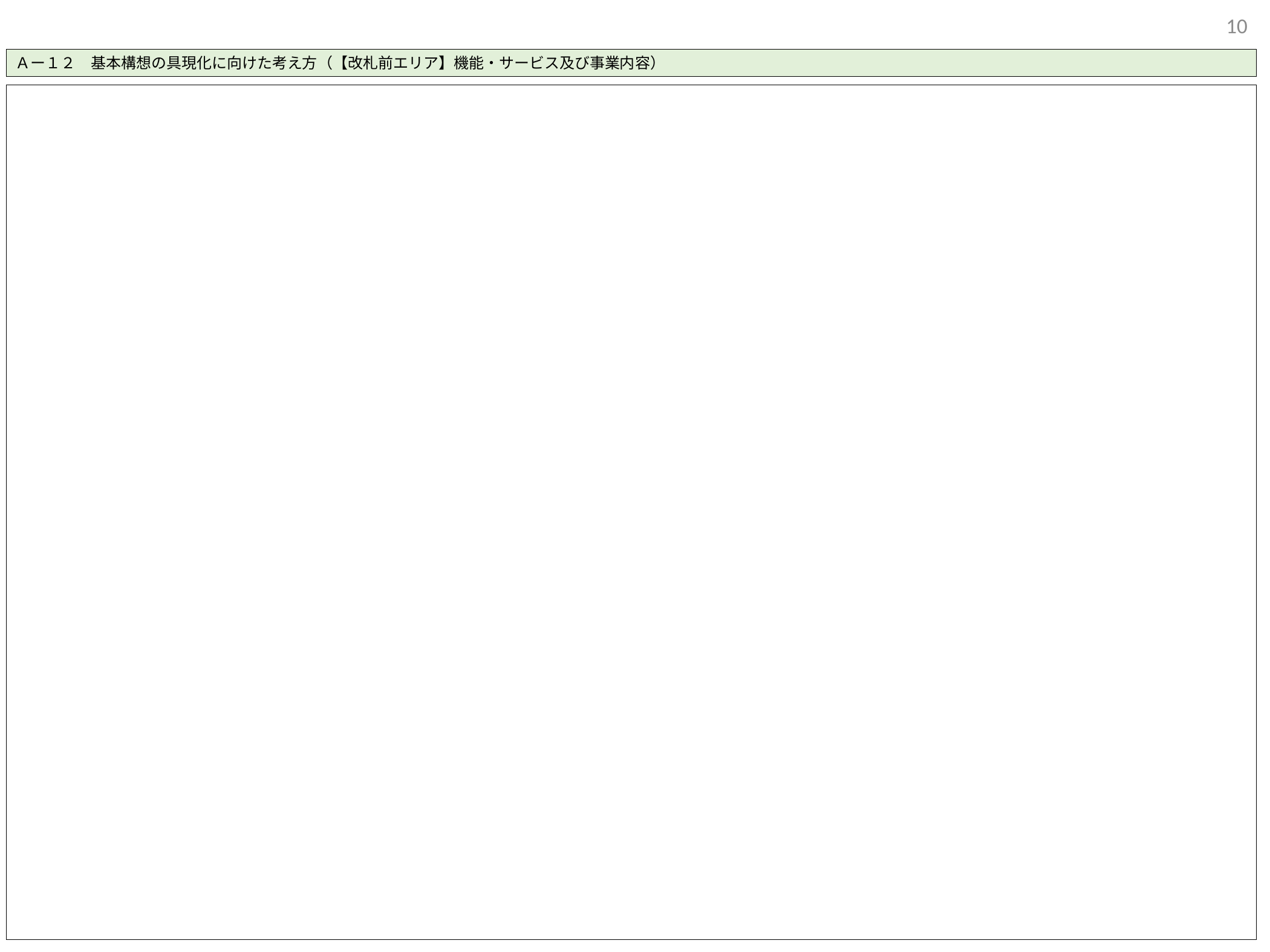

10
Ａー１２　基本構想の具現化に向けた考え方（【改札前エリア】機能・サービス及び事業内容）